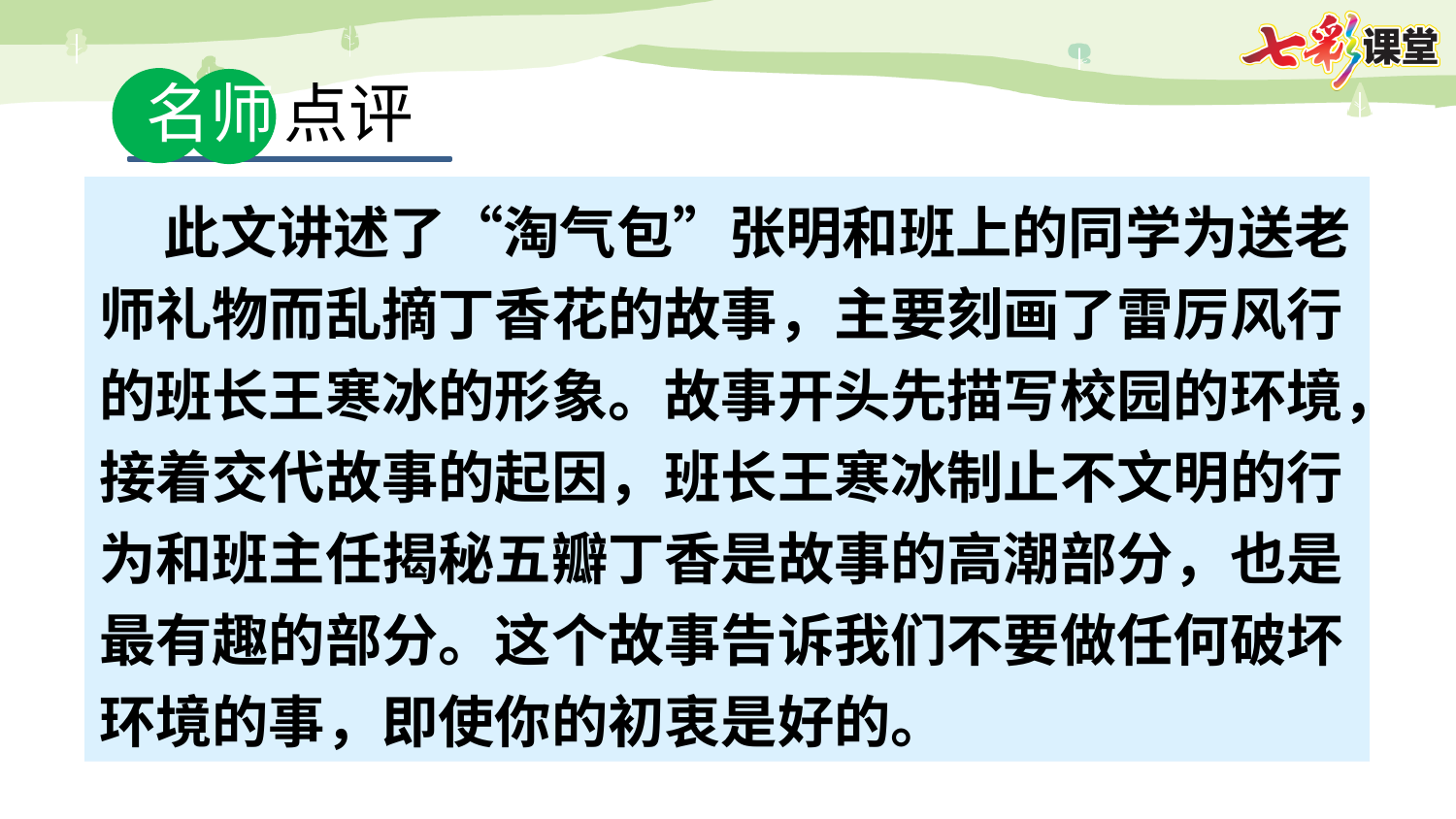

名师 点评

    此文讲述了“淘气包”张明和班上的同学为送老师礼物而乱摘丁香花的故事，主要刻画了雷厉风行的班长王寒冰的形象。故事开头先描写校园的环境，接着交代故事的起因，班长王寒冰制止不文明的行为和班主任揭秘五瓣丁香是故事的高潮部分，也是最有趣的部分。这个故事告诉我们不要做任何破坏环境的事，即使你的初衷是好的。